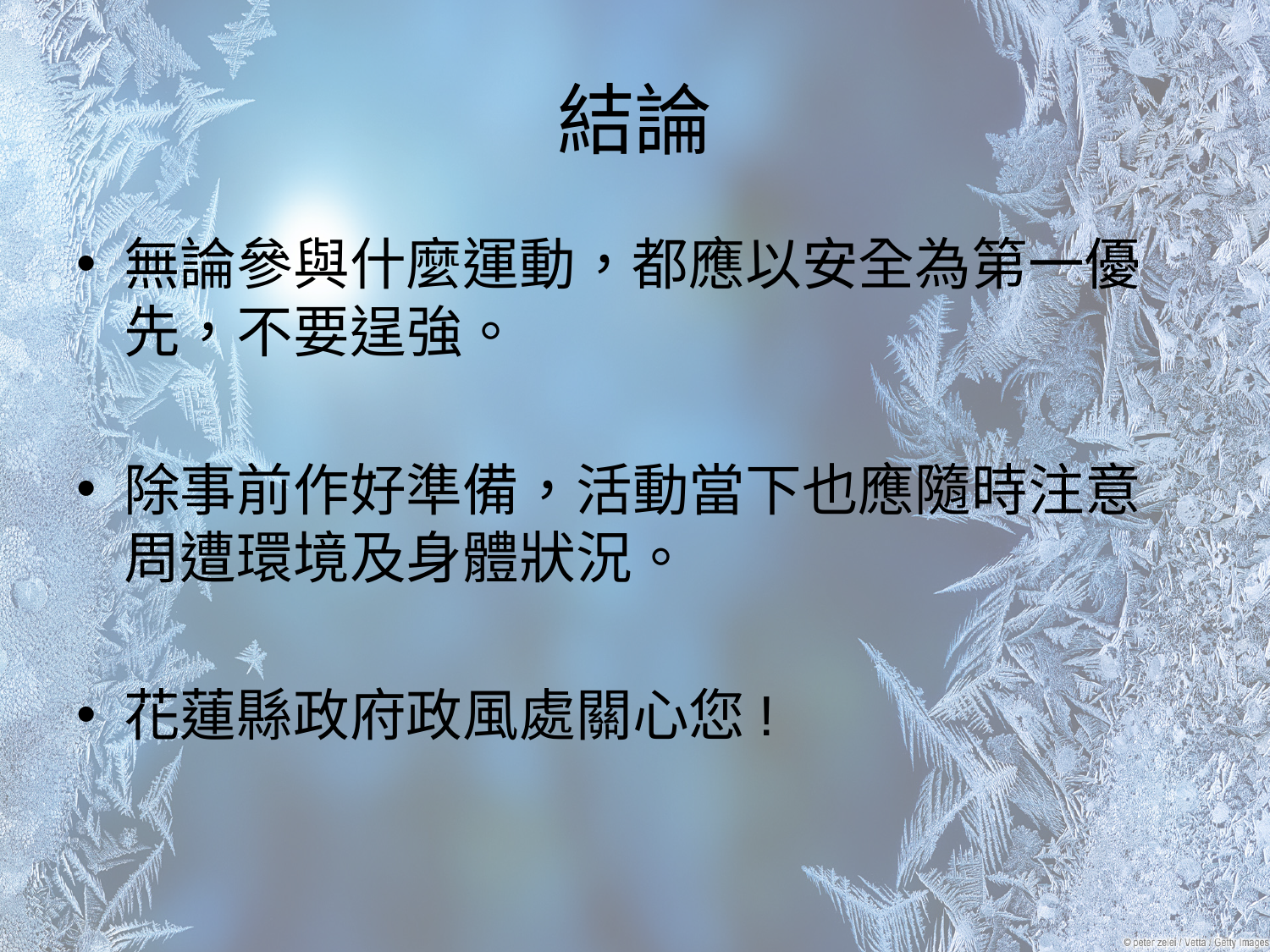

# 結論
無論參與什麼運動，都應以安全為第一優先，不要逞強。

除事前作好準備，活動當下也應隨時注意周遭環境及身體狀況。

花蓮縣政府政風處關心您!